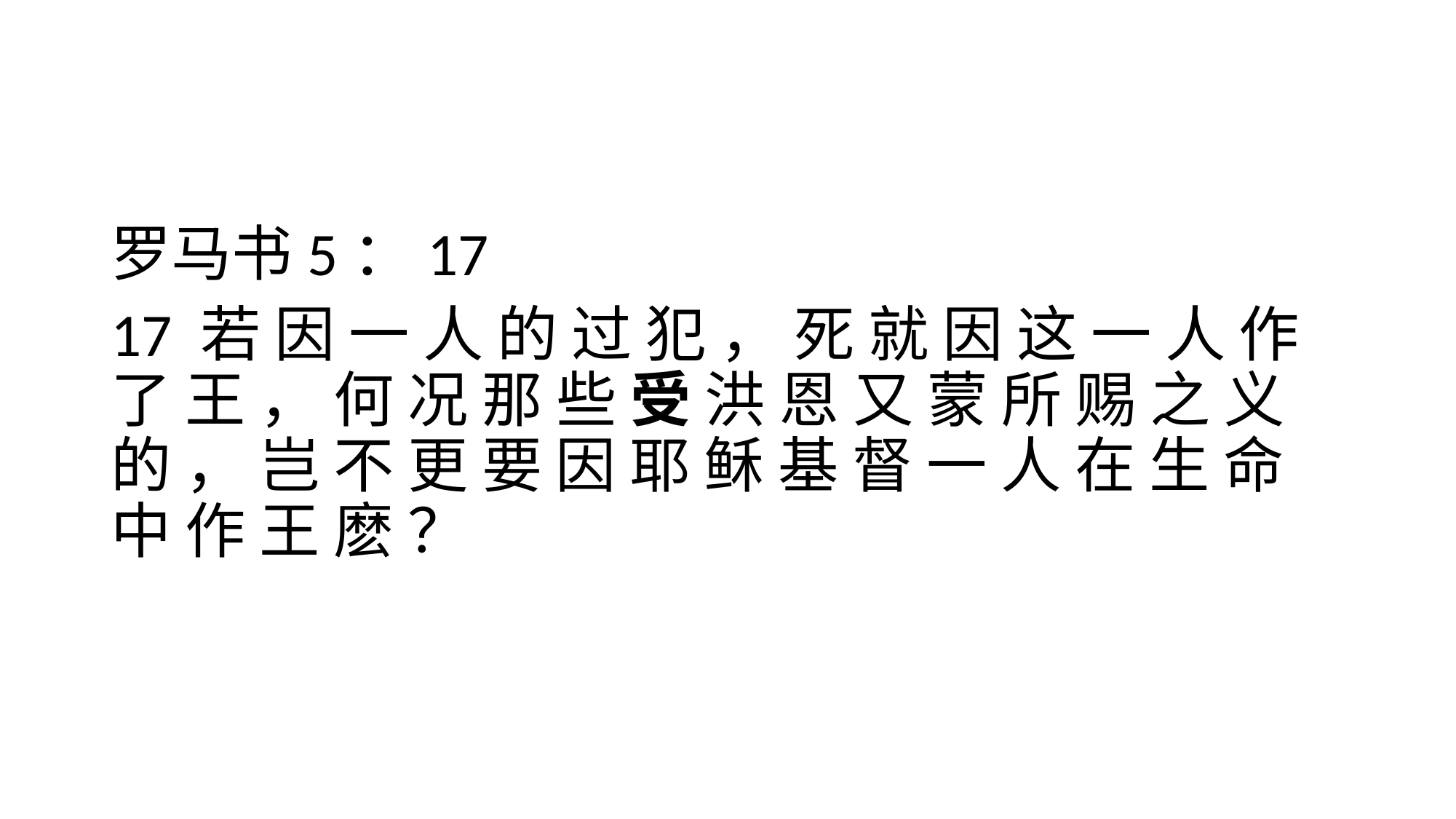

#
罗马书5：17
17 若 因 一 人 的 过 犯 ， 死 就 因 这 一 人 作 了 王 ， 何 况 那 些 受 洪 恩 又 蒙 所 赐 之 义 的 ， 岂 不 更 要 因 耶 稣 基 督 一 人 在 生 命 中 作 王 麽 ？